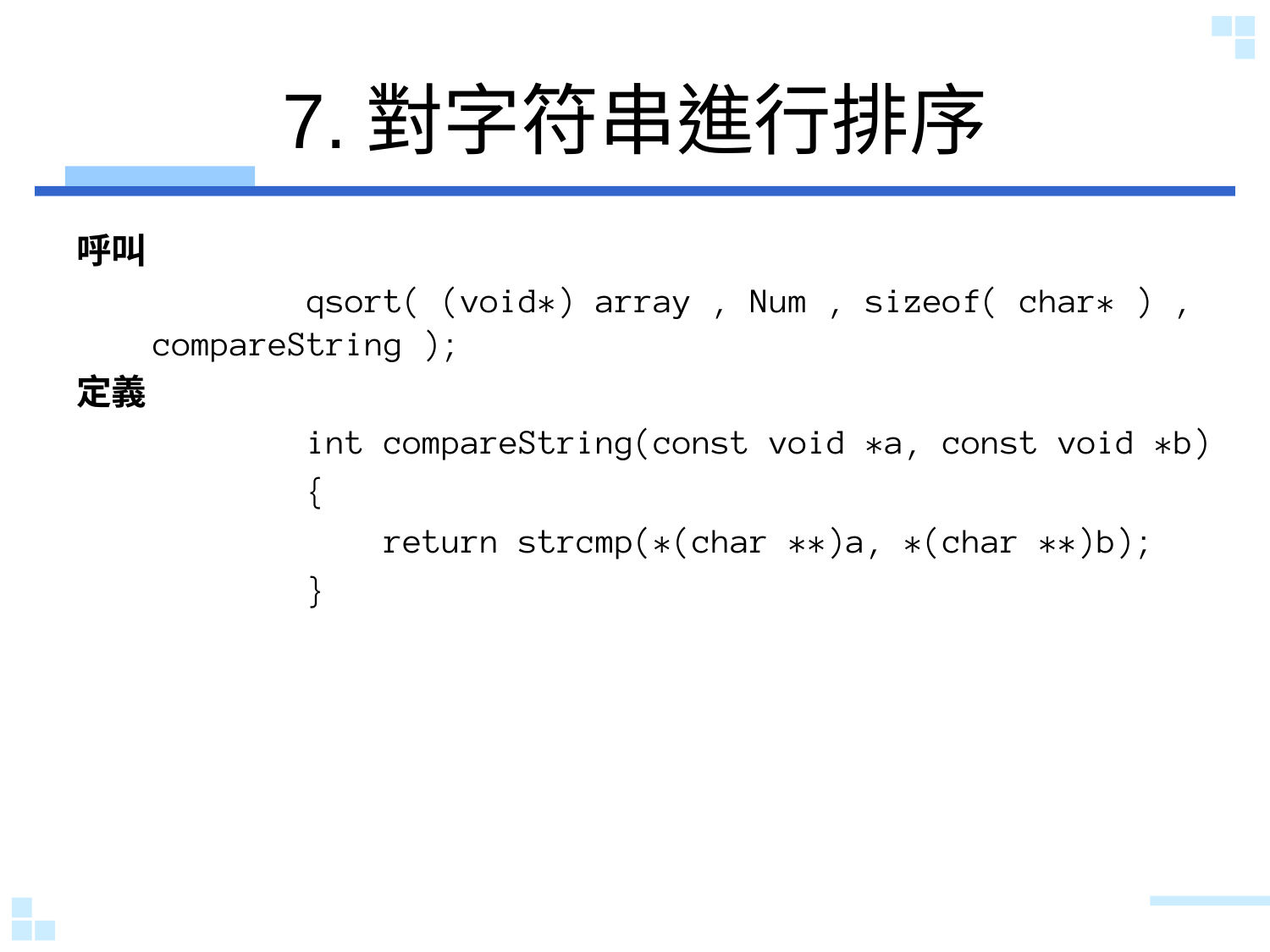

# 7.對字符串進行排序
呼叫
            qsort( (void*) array , Num , sizeof( char* ) , 	     compareString );
定義
            int compareString(const void *a, const void *b)
            {
                return strcmp(*(char **)a, *(char **)b);
            }